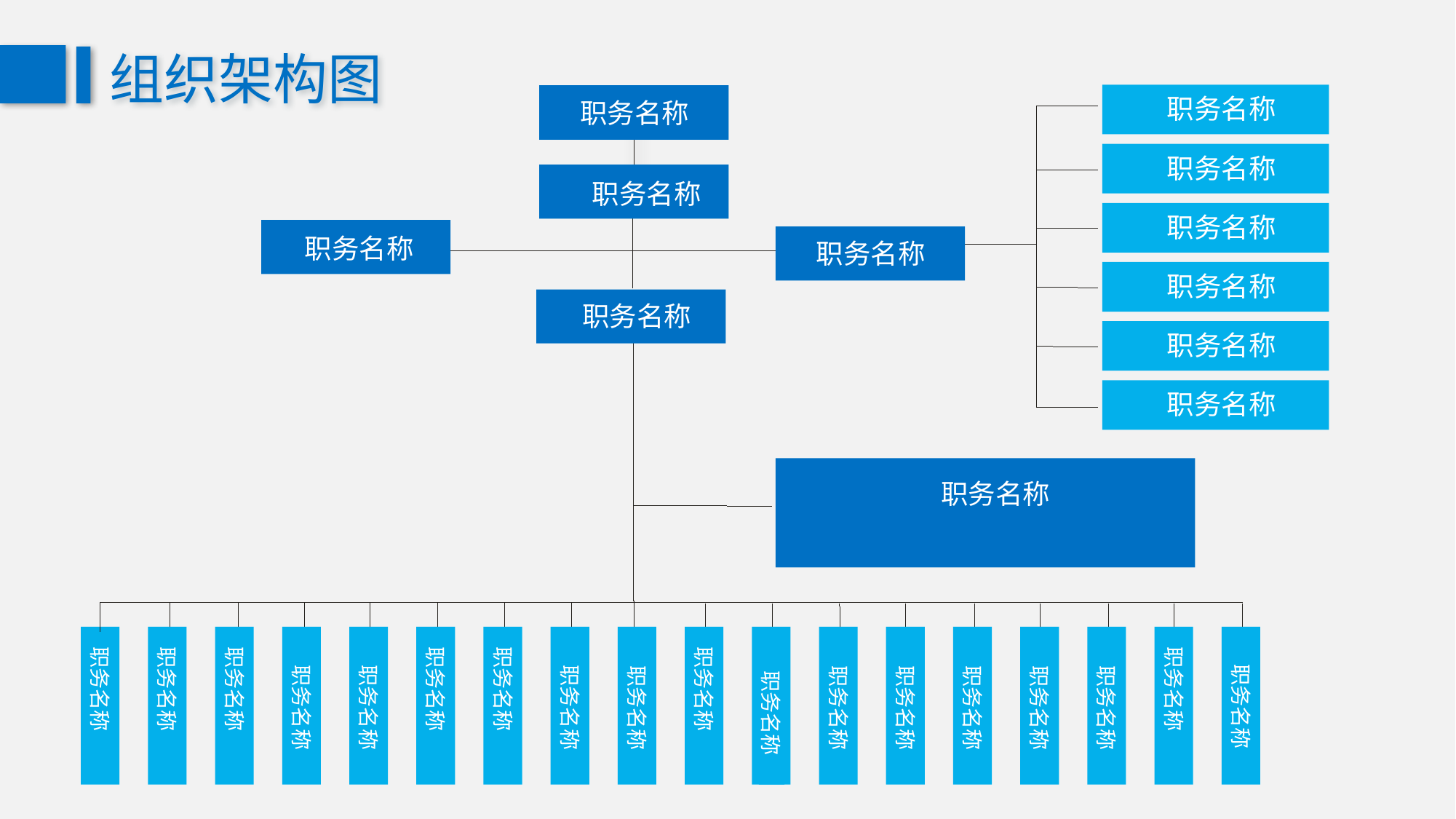

职务名称
组织架构图

职务名称

职务名称

职务名称

职务名称

职务名称

职务名称

职务名称

职务名称

职务名称

职务名称

职务名称

职务名称

职务名称

职务名称

职务名称

职务名称

职务名称

职务名称

职务名称

职务名称

职务名称

职务名称

职务名称

职务名称

职务名称

职务名称

职务名称

职务名称

职务名称